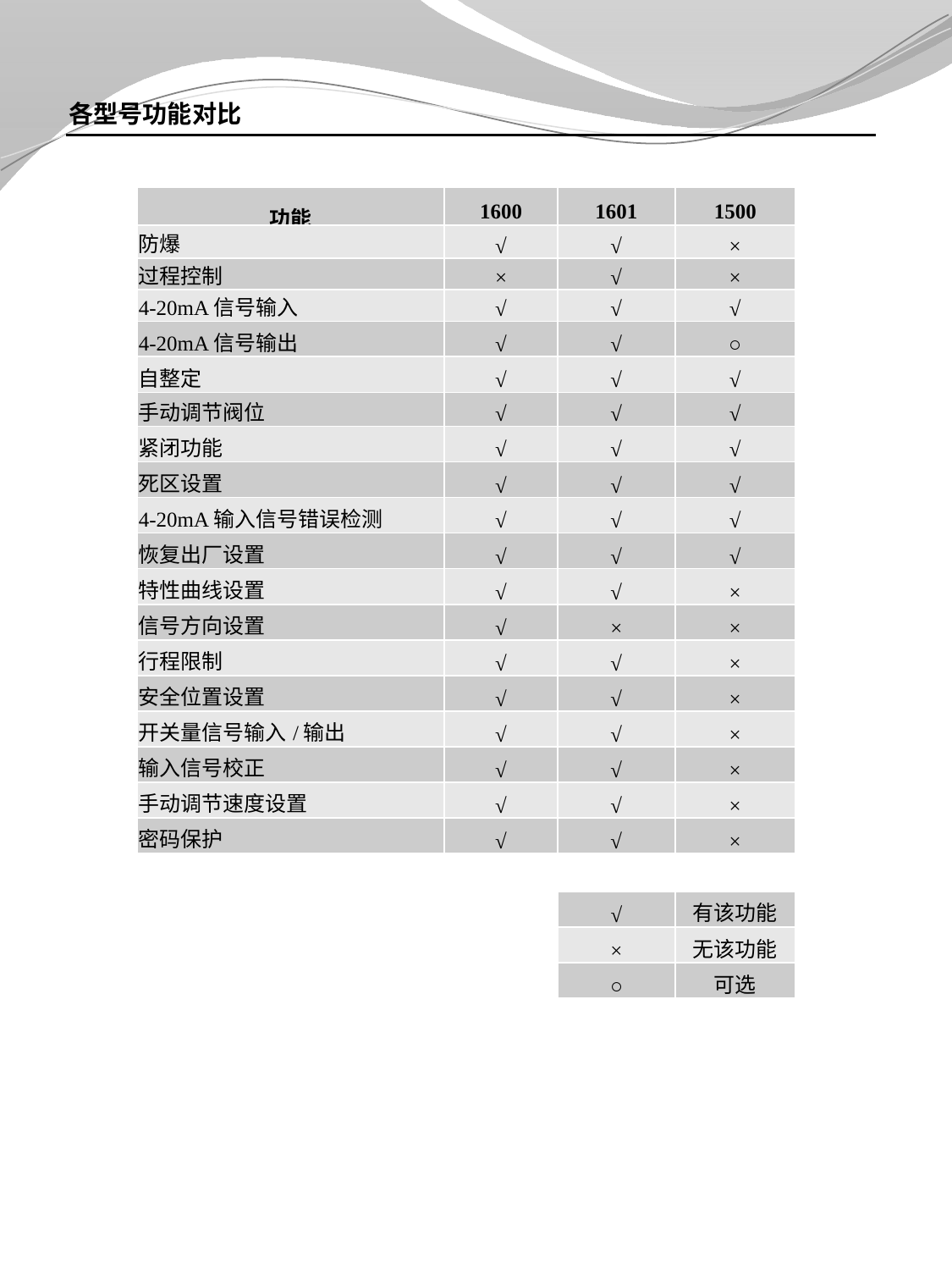

各型号功能对比
| 功能 | 1600 | 1601 | 1500 |
| --- | --- | --- | --- |
| 防爆 | √ | √ | × |
| 过程控制 | × | √ | × |
| 4-20mA信号输入 | √ | √ | √ |
| 4-20mA信号输出 | √ | √ | ○ |
| 自整定 | √ | √ | √ |
| 手动调节阀位 | √ | √ | √ |
| 紧闭功能 | √ | √ | √ |
| 死区设置 | √ | √ | √ |
| 4-20mA输入信号错误检测 | √ | √ | √ |
| 恢复出厂设置 | √ | √ | √ |
| 特性曲线设置 | √ | √ | × |
| 信号方向设置 | √ | × | × |
| 行程限制 | √ | √ | × |
| 安全位置设置 | √ | √ | × |
| 开关量信号输入/输出 | √ | √ | × |
| 输入信号校正 | √ | √ | × |
| 手动调节速度设置 | √ | √ | × |
| 密码保护 | √ | √ | × |
| √ | 有该功能 |
| --- | --- |
| × | 无该功能 |
| ○ | 可选 |